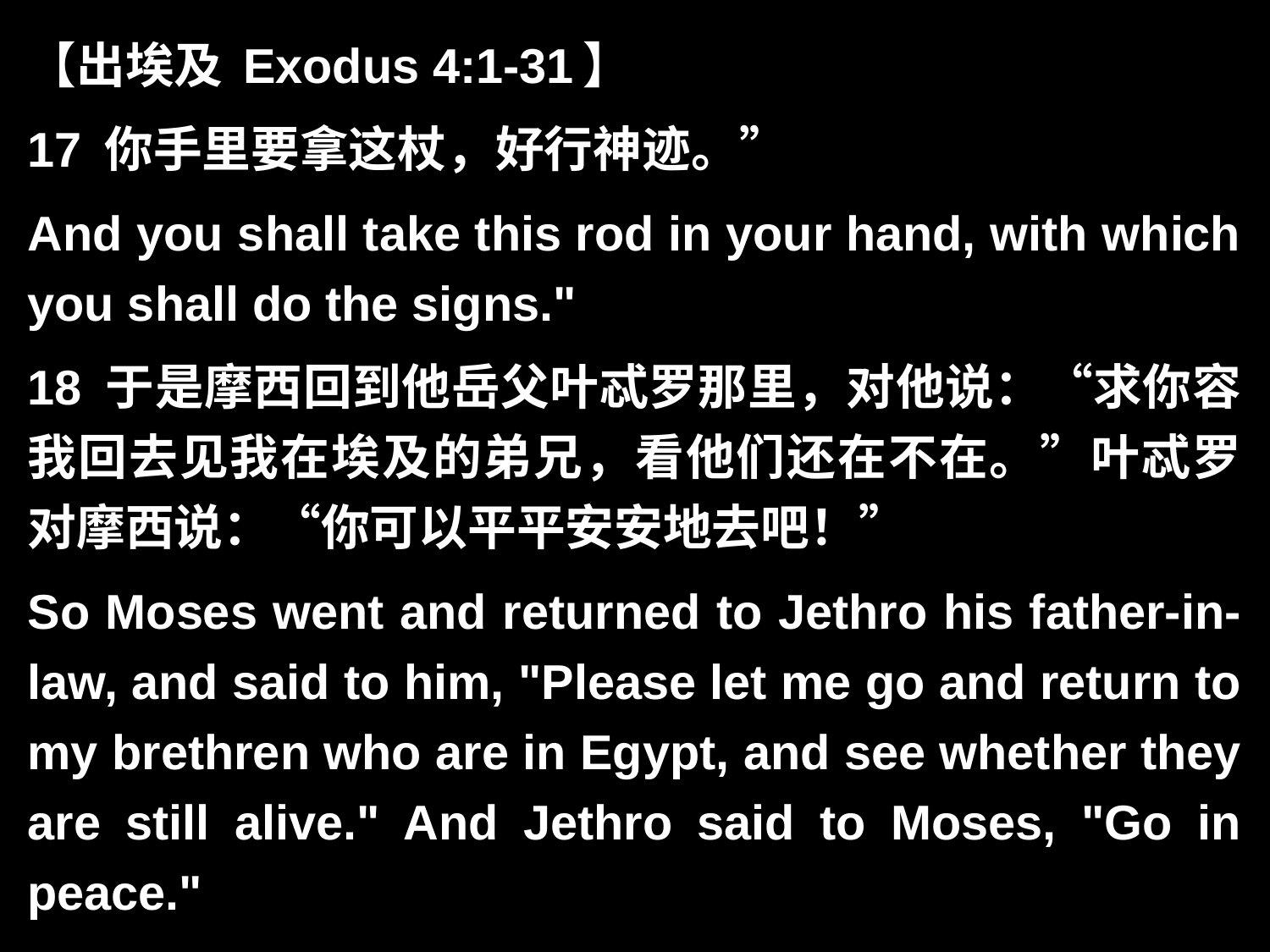

【出埃及 Exodus 4:1-31】
17 你手里要拿这杖，好行神迹。”
And you shall take this rod in your hand, with which you shall do the signs."
18 于是摩西回到他岳父叶忒罗那里，对他说：“求你容我回去见我在埃及的弟兄，看他们还在不在。”叶忒罗对摩西说：“你可以平平安安地去吧！”
So Moses went and returned to Jethro his father-in-law, and said to him, "Please let me go and return to my brethren who are in Egypt, and see whether they are still alive." And Jethro said to Moses, "Go in peace."